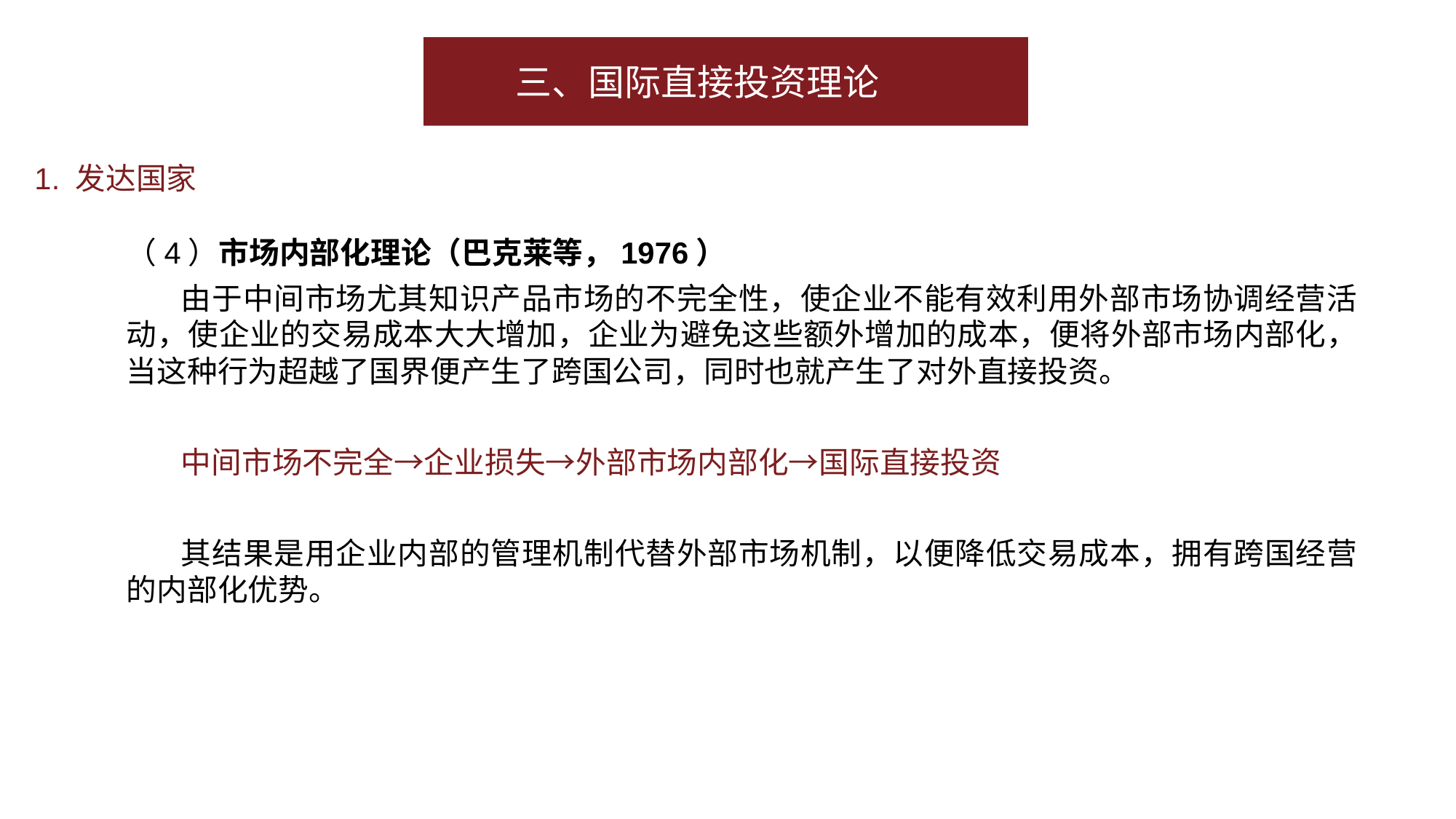

三、国际直接投资理论
1. 发达国家
（4）市场内部化理论（巴克莱等，1976）
由于中间市场尤其知识产品市场的不完全性，使企业不能有效利用外部市场协调经营活动，使企业的交易成本大大增加，企业为避免这些额外增加的成本，便将外部市场内部化，当这种行为超越了国界便产生了跨国公司，同时也就产生了对外直接投资。

中间市场不完全→企业损失→外部市场内部化→国际直接投资

其结果是用企业内部的管理机制代替外部市场机制，以便降低交易成本，拥有跨国经营的内部化优势。